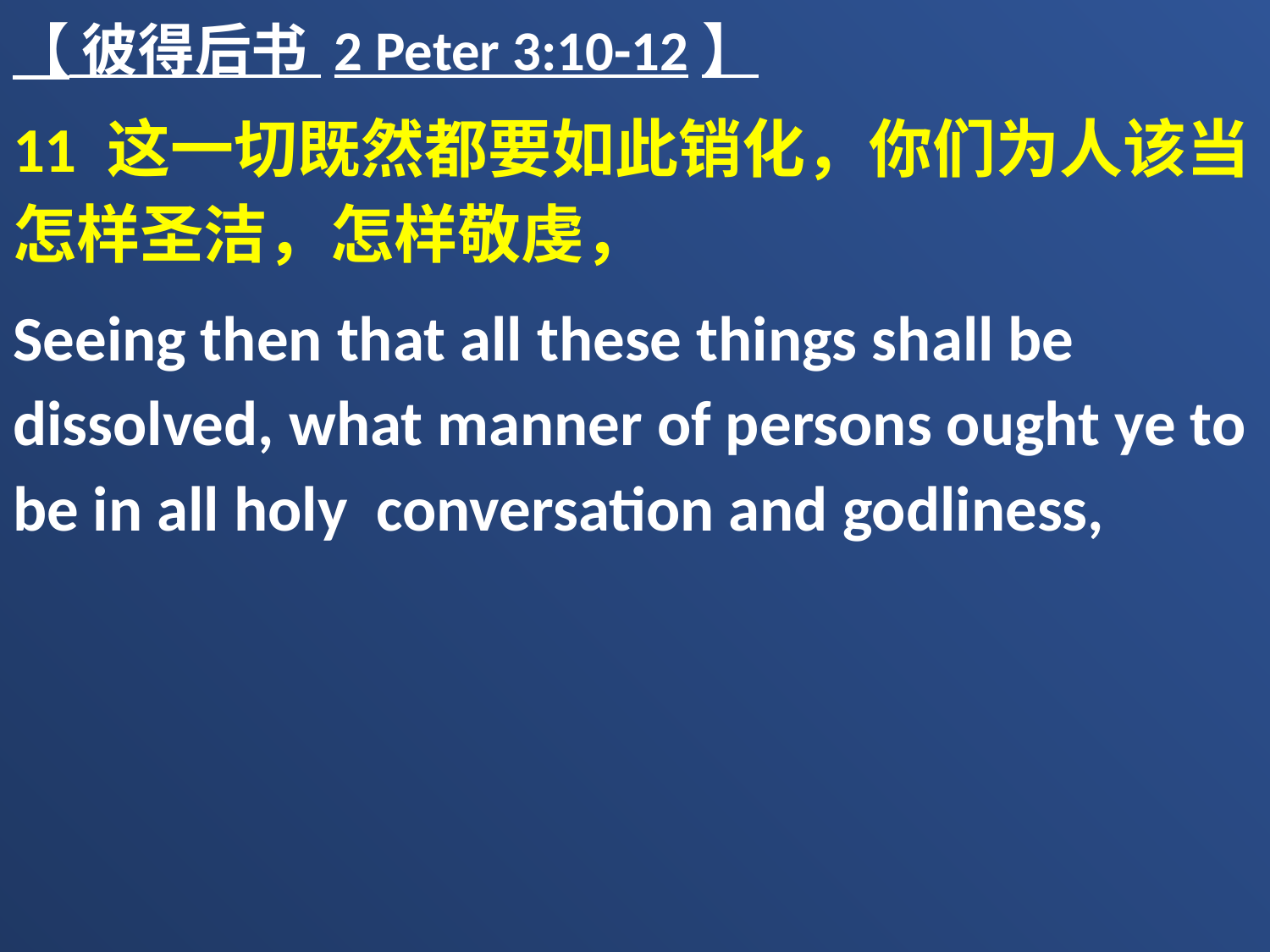

【 彼得后书 2 Peter 3:10-12】
11 这一切既然都要如此销化，你们为人该当怎样圣洁，怎样敬虔，
Seeing then that all these things shall be dissolved, what manner of persons ought ye to be in all holy  conversation and godliness,